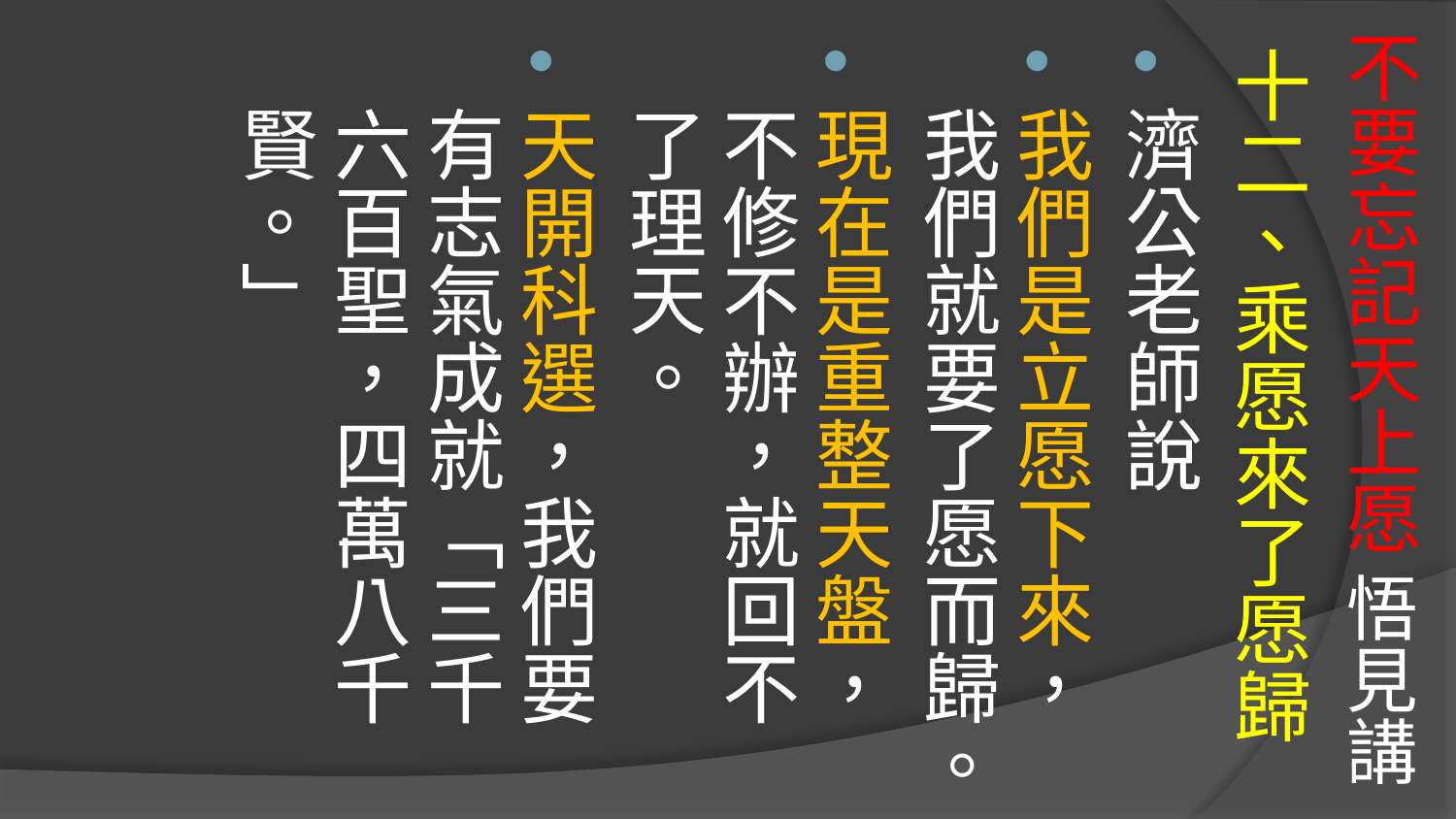

# 不要忘記天上愿 悟見講
十二、乘愿來了愿歸
濟公老師說
我們是立愿下來，我們就要了愿而歸。
現在是重整天盤，不修不辦，就回不了理天。
天開科選，我們要有志氣成就「三千六百聖，四萬八千賢。」